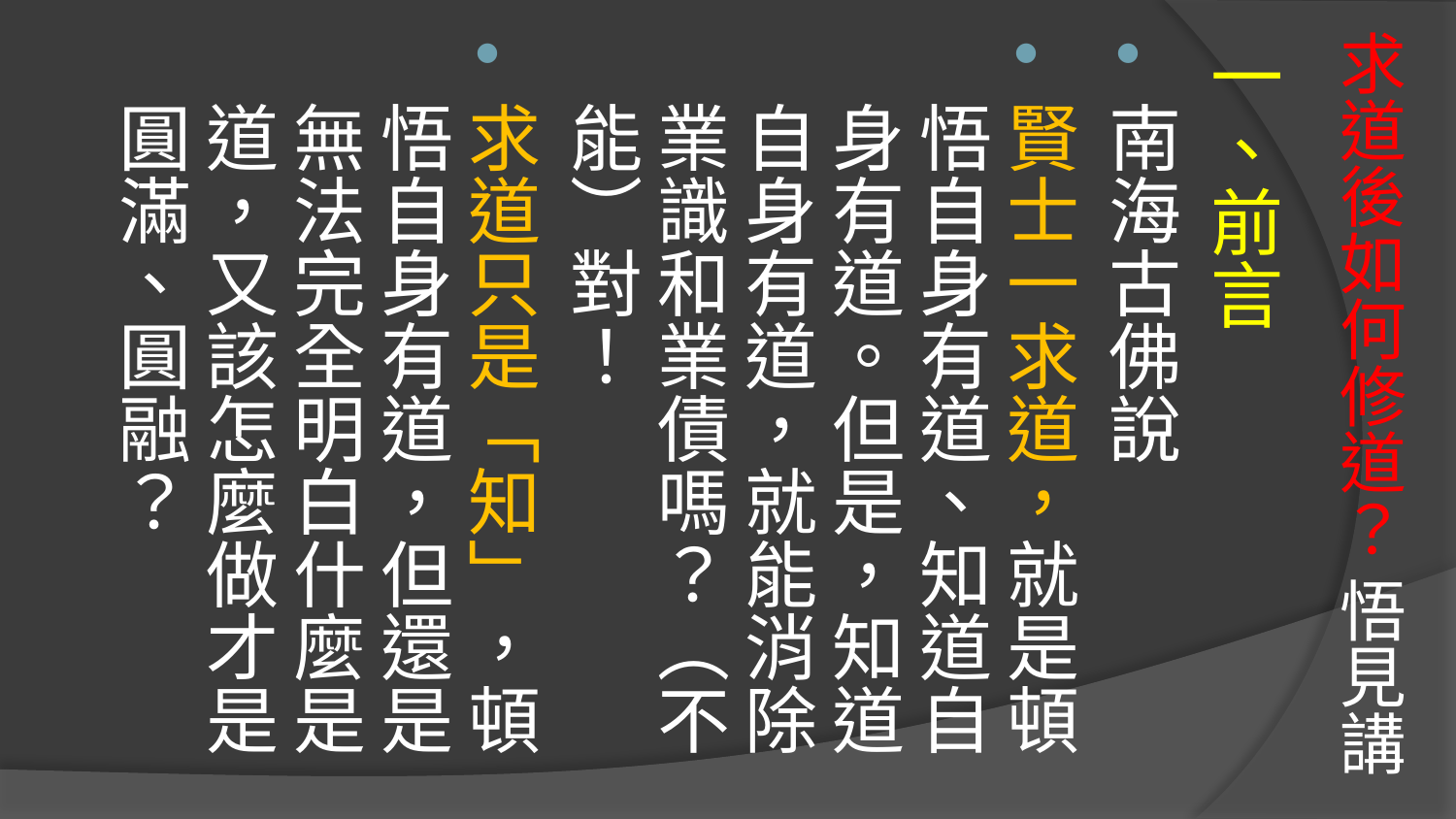

一、前言
南海古佛說
賢士一求道，就是頓悟自身有道、知道自身有道。但是，知道自身有道，就能消除業識和業債嗎？（不能）對！
求道只是「知」，頓悟自身有道，但還是無法完全明白什麼是道，又該怎麼做才是圓滿、圓融？

# 求道後如何修道？ 悟見講